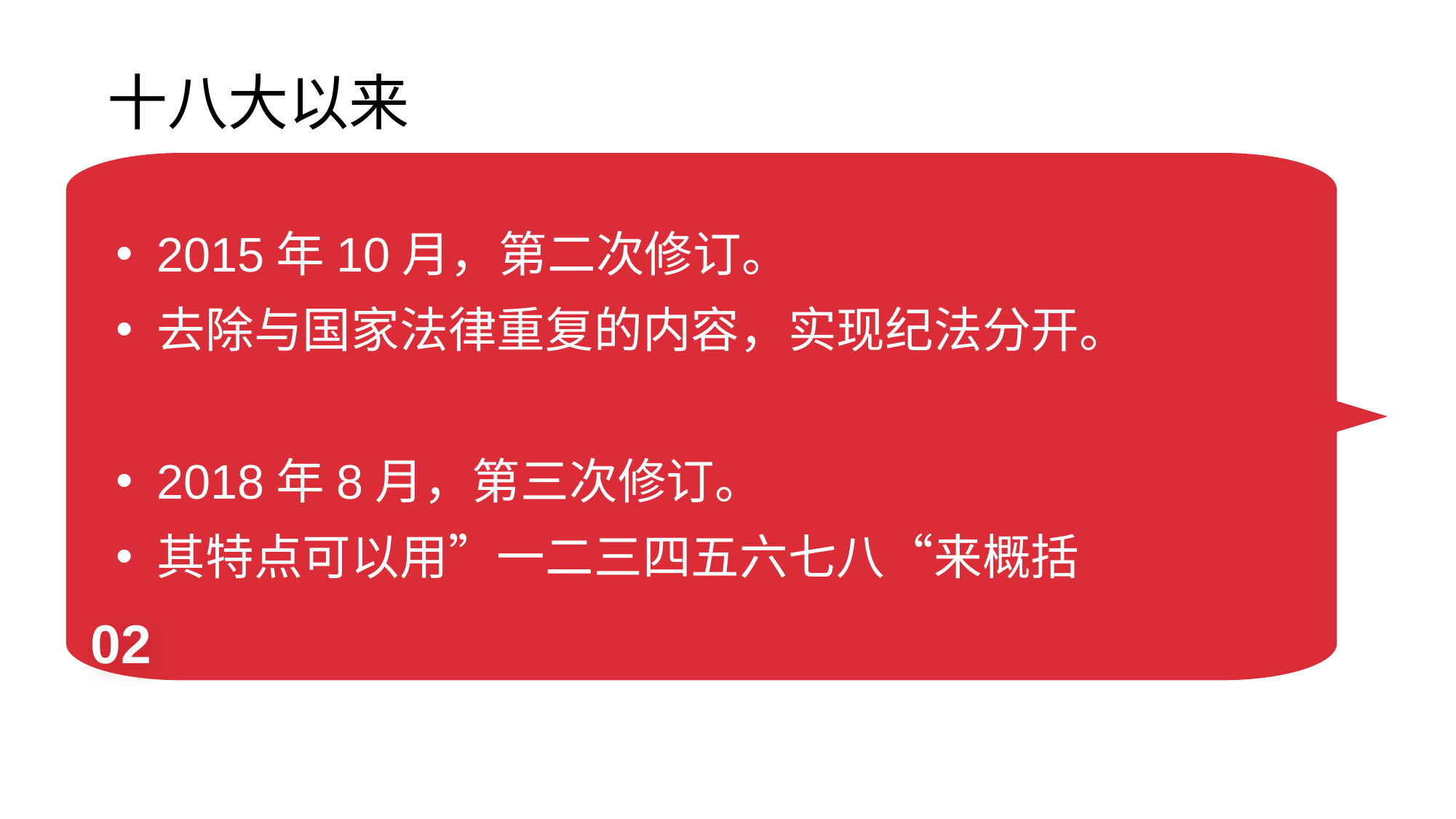

十八大以来

2015年10月，第二次修订。
去除与国家法律重复的内容，实现纪法分开。

2018年8月，第三次修订。
其特点可以用”一二三四五六七八“来概括
02